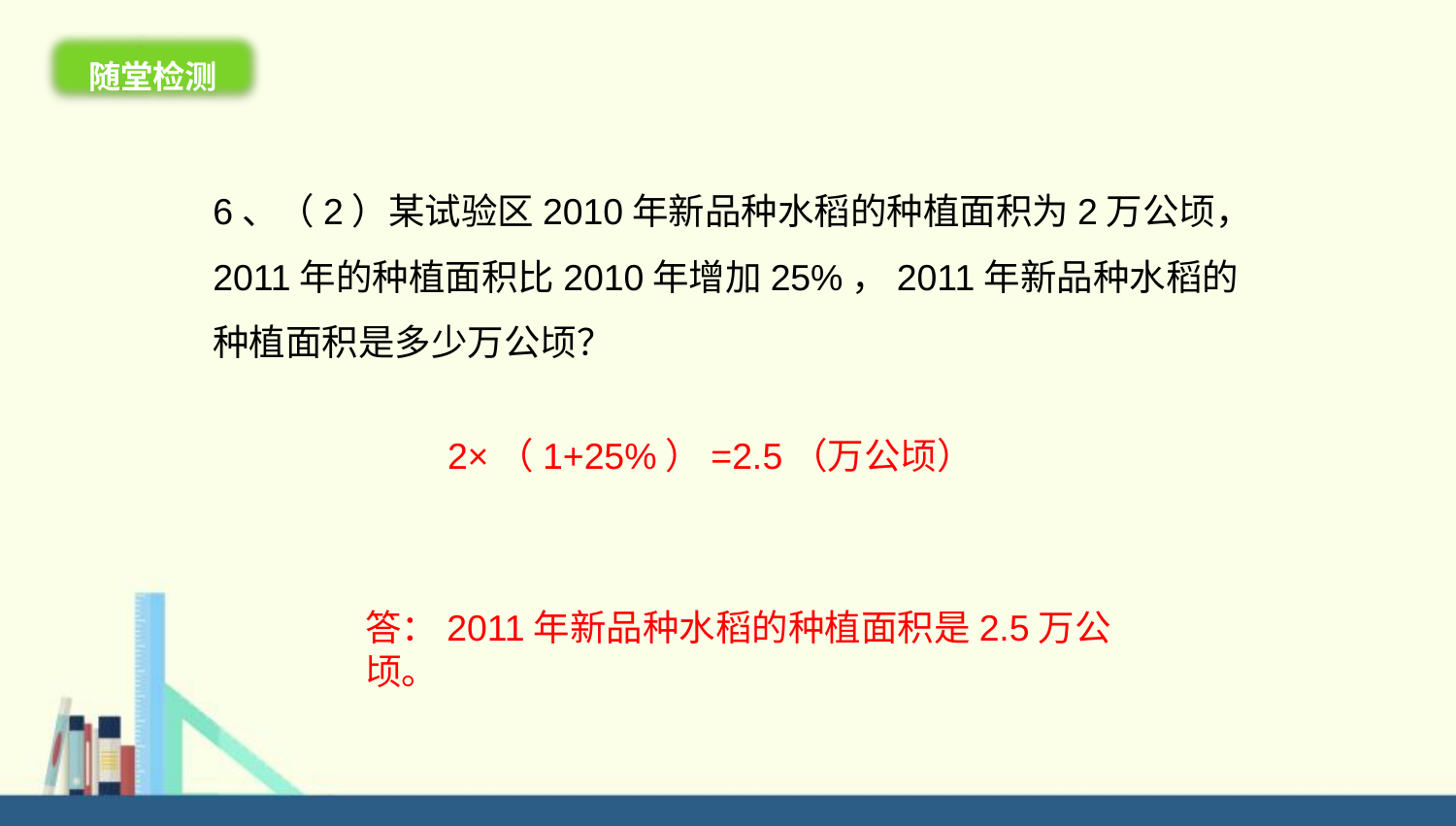

随堂检测
6、（2）某试验区2010年新品种水稻的种植面积为2万公顷，2011年的种植面积比2010年增加25%，2011年新品种水稻的种植面积是多少万公顷？
2×（1+25%）=2.5（万公顷）
答：2011年新品种水稻的种植面积是2.5万公顷。